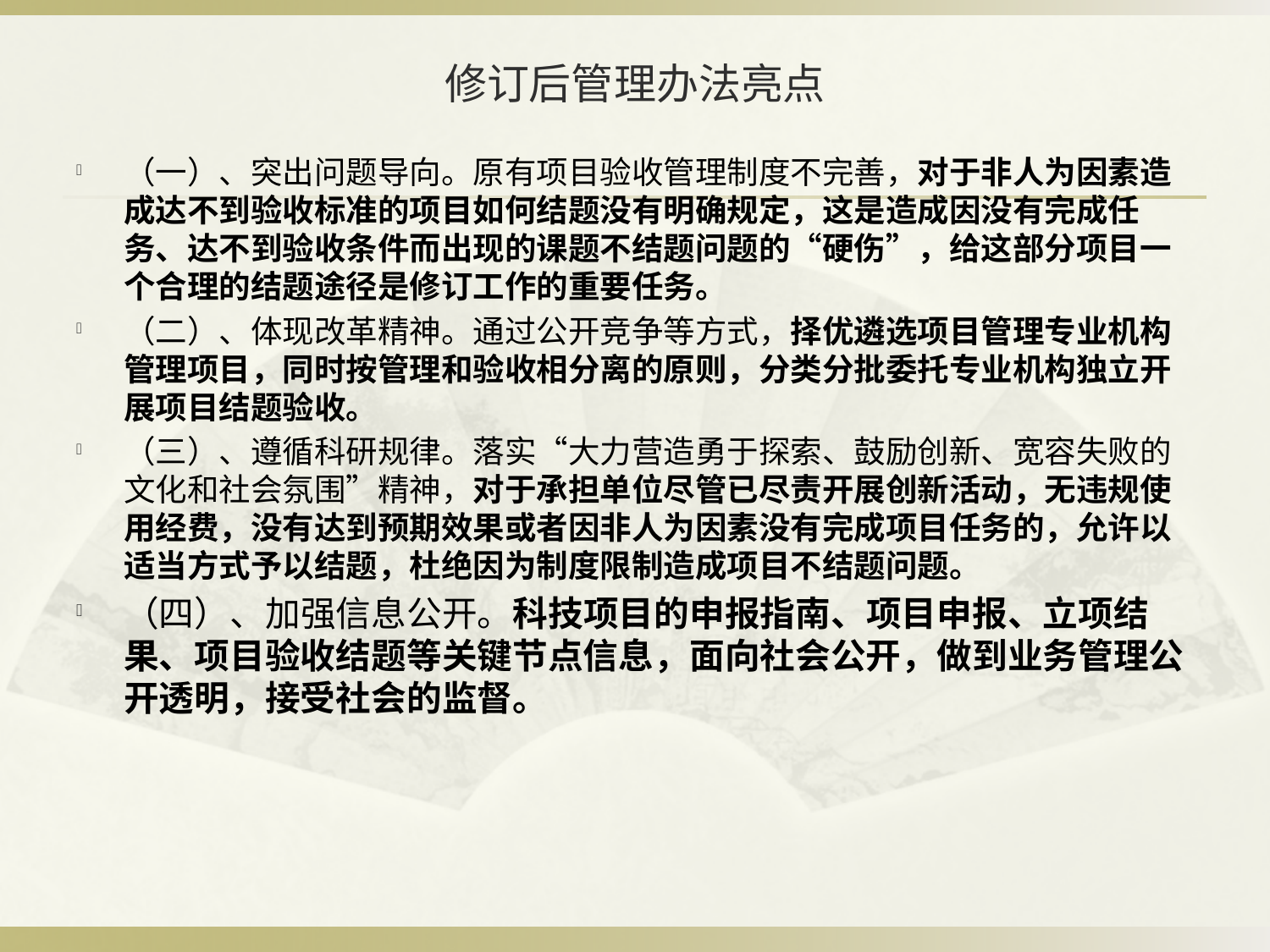

# 修订后管理办法亮点
（一）、突出问题导向。原有项目验收管理制度不完善，对于非人为因素造成达不到验收标准的项目如何结题没有明确规定，这是造成因没有完成任务、达不到验收条件而出现的课题不结题问题的“硬伤”，给这部分项目一个合理的结题途径是修订工作的重要任务。
（二）、体现改革精神。通过公开竞争等方式，择优遴选项目管理专业机构管理项目，同时按管理和验收相分离的原则，分类分批委托专业机构独立开展项目结题验收。
（三）、遵循科研规律。落实“大力营造勇于探索、鼓励创新、宽容失败的文化和社会氛围”精神，对于承担单位尽管已尽责开展创新活动，无违规使用经费，没有达到预期效果或者因非人为因素没有完成项目任务的，允许以适当方式予以结题，杜绝因为制度限制造成项目不结题问题。
（四）、加强信息公开。科技项目的申报指南、项目申报、立项结果、项目验收结题等关键节点信息，面向社会公开，做到业务管理公开透明，接受社会的监督。